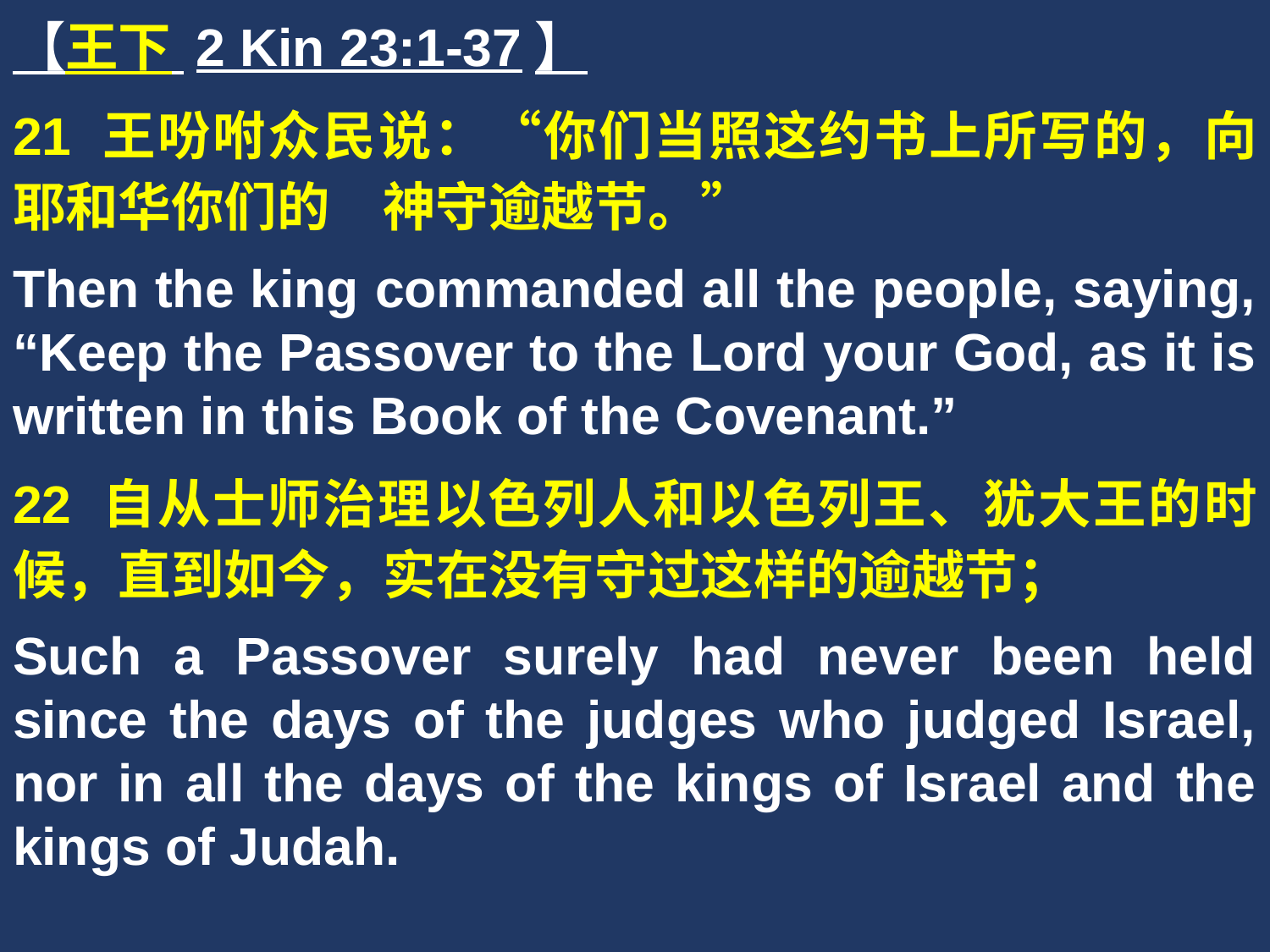

【王下 2 Kin 23:1-37】
21 王吩咐众民说：“你们当照这约书上所写的，向耶和华你们的　神守逾越节。”
Then the king commanded all the people, saying, “Keep the Passover to the Lord your God, as it is written in this Book of the Covenant.”
22 自从士师治理以色列人和以色列王、犹大王的时候，直到如今，实在没有守过这样的逾越节；
Such a Passover surely had never been held since the days of the judges who judged Israel, nor in all the days of the kings of Israel and the kings of Judah.